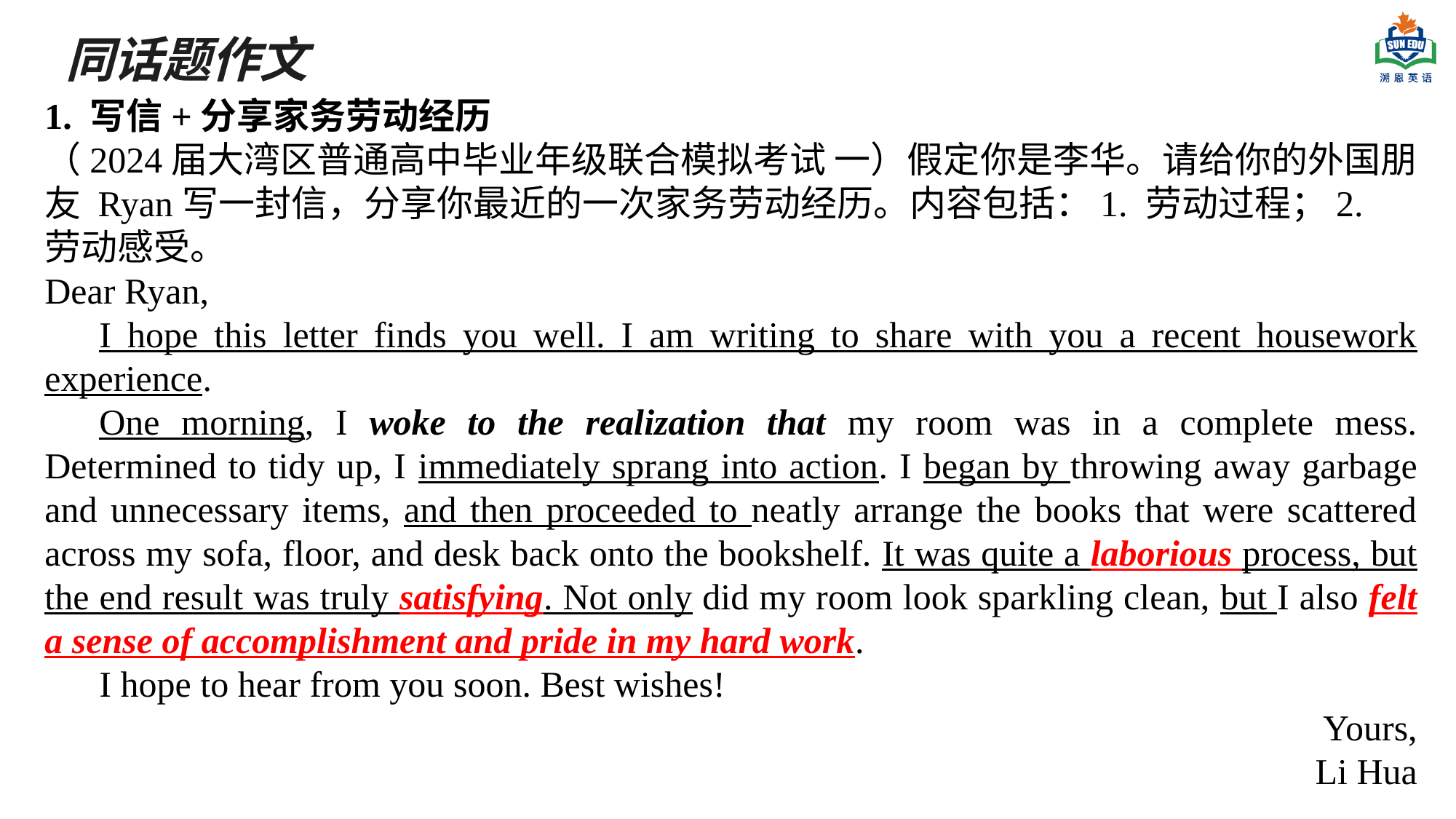

同话题作文
1. 写信+分享家务劳动经历
（2024届大湾区普通高中毕业年级联合模拟考试 一）假定你是李华。请给你的外国朋友 Ryan写一封信，分享你最近的一次家务劳动经历。内容包括：1. 劳动过程；2. 劳动感受。
Dear Ryan,
I hope this letter finds you well. I am writing to share with you a recent housework experience.
One morning, I woke to the realization that my room was in a complete mess. Determined to tidy up, I immediately sprang into action. I began by throwing away garbage and unnecessary items, and then proceeded to neatly arrange the books that were scattered across my sofa, floor, and desk back onto the bookshelf. It was quite a laborious process, but the end result was truly satisfying. Not only did my room look sparkling clean, but I also felt a sense of accomplishment and pride in my hard work.
I hope to hear from you soon. Best wishes!
Yours,
Li Hua